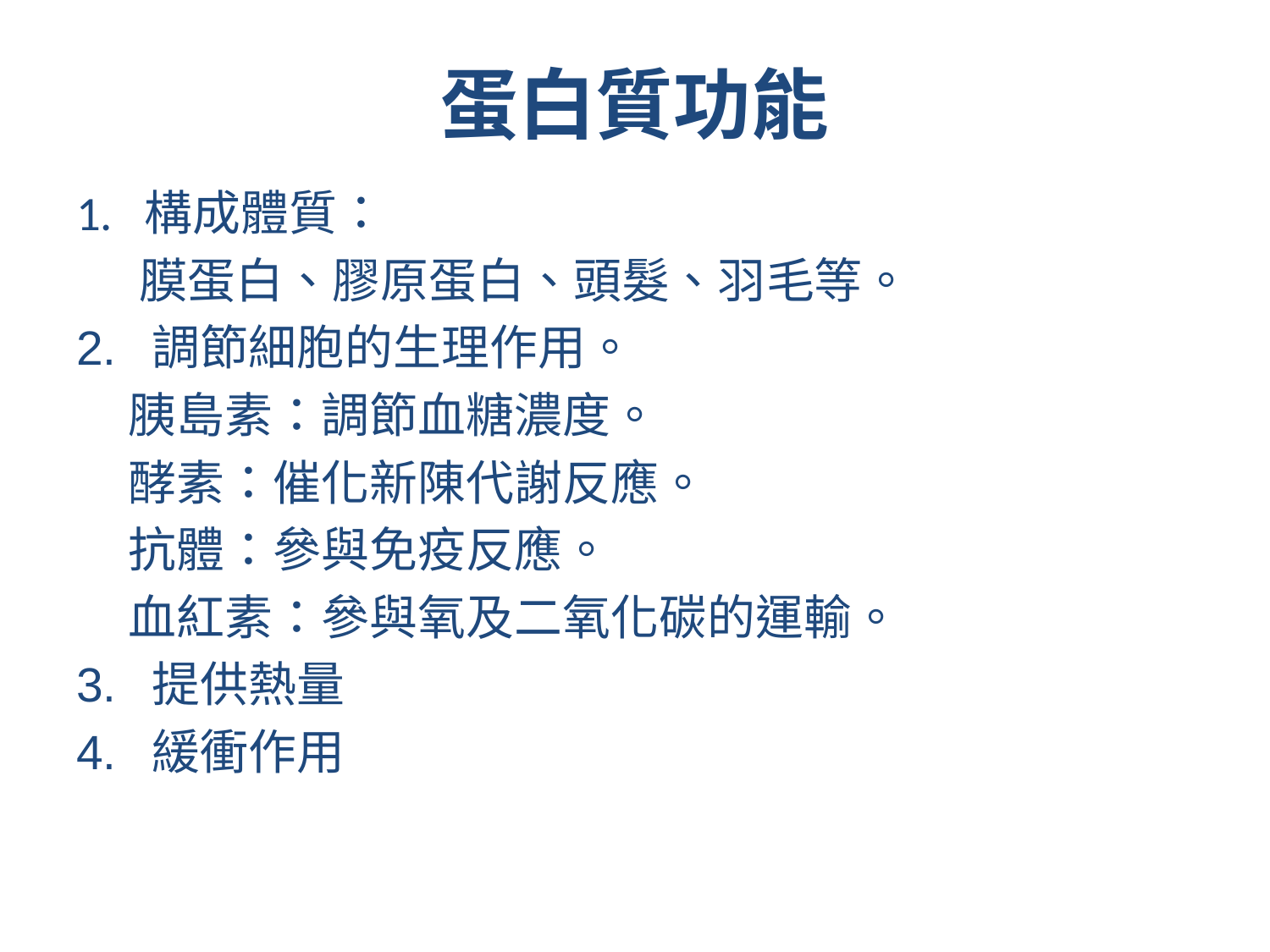

# 蛋白質功能
1.  構成體質：
     膜蛋白、膠原蛋白、頭髮、羽毛等。
2.  調節細胞的生理作用。
    胰島素：調節血糖濃度。
    酵素：催化新陳代謝反應。
    抗體：參與免疫反應。
    血紅素：參與氧及二氧化碳的運輸。
3.  提供熱量
4.  緩衝作用